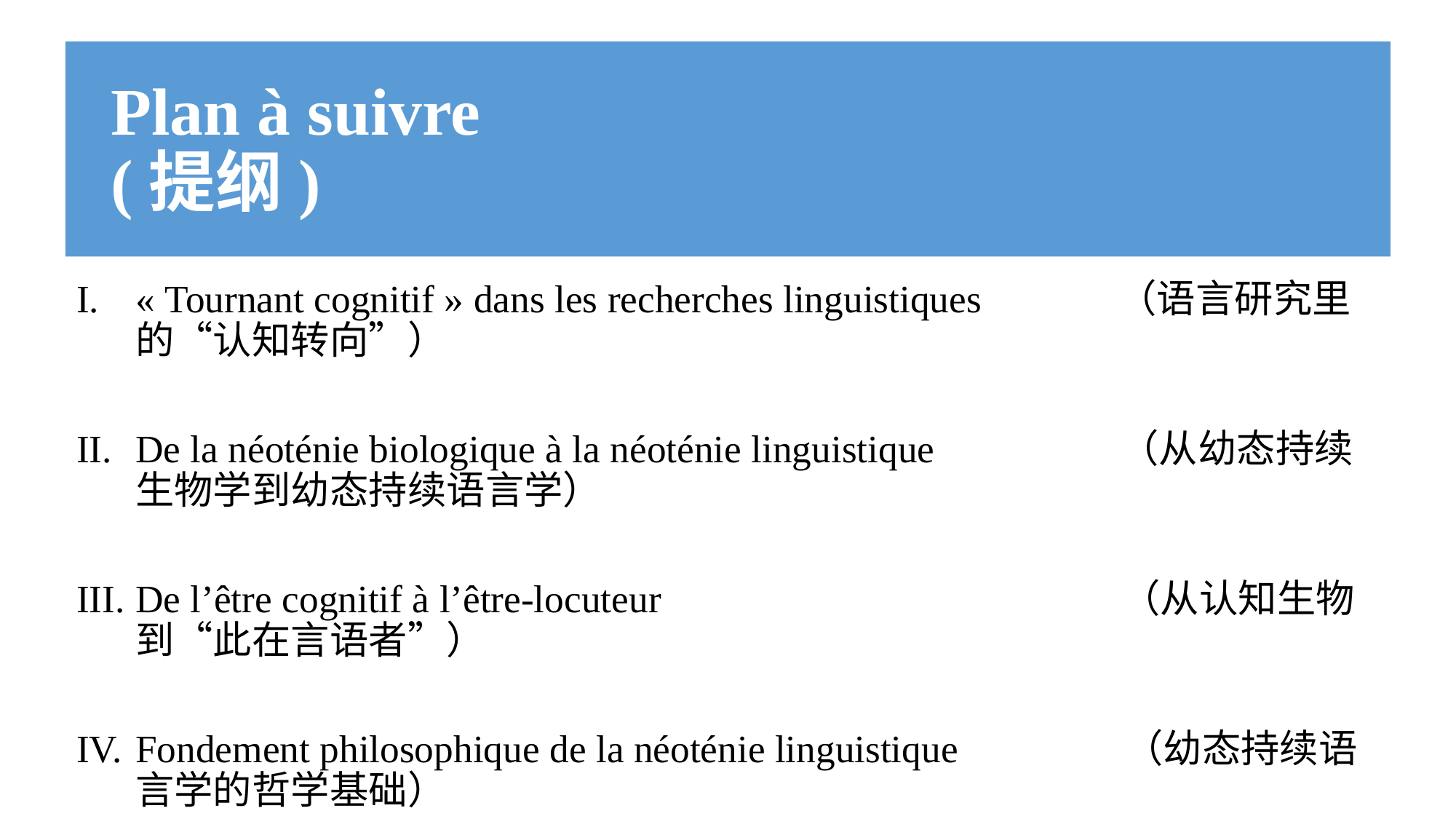

# Plan à suivre (提纲)
« Tournant cognitif » dans les recherches linguistiques             （语言研究里的“认知转向”）

De la néoténie biologique à la néoténie linguistique                  （从幼态持续生物学到幼态持续语言学）

De l’être cognitif à l’être-locuteur                                              （从认知生物到“此在言语者”）

Fondement philosophique de la néoténie linguistique                （幼态持续语言学的哲学基础）